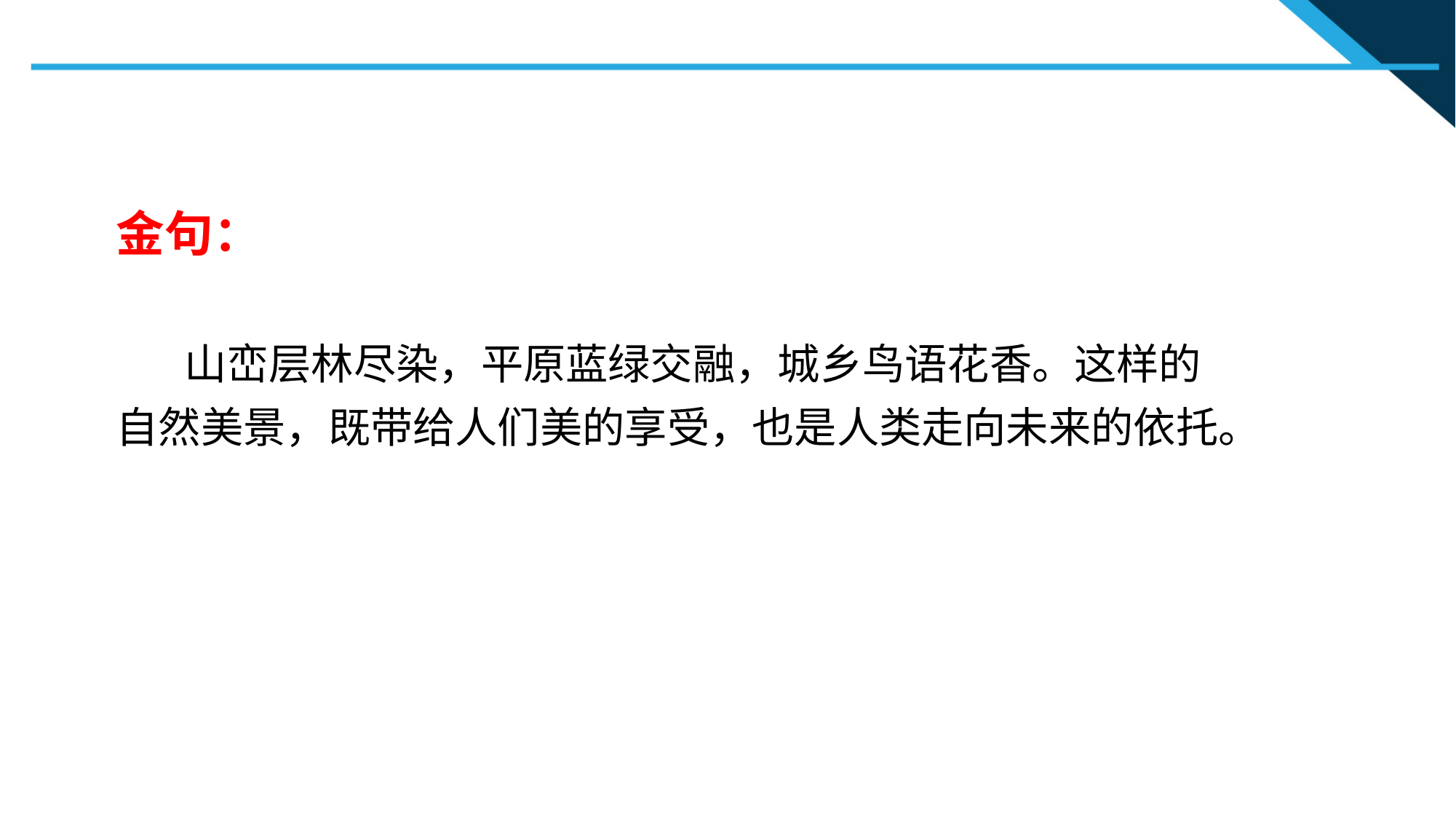

金句：

      山峦层林尽染，平原蓝绿交融，城乡鸟语花香。这样的
自然美景，既带给人们美的享受，也是人类走向未来的依托。